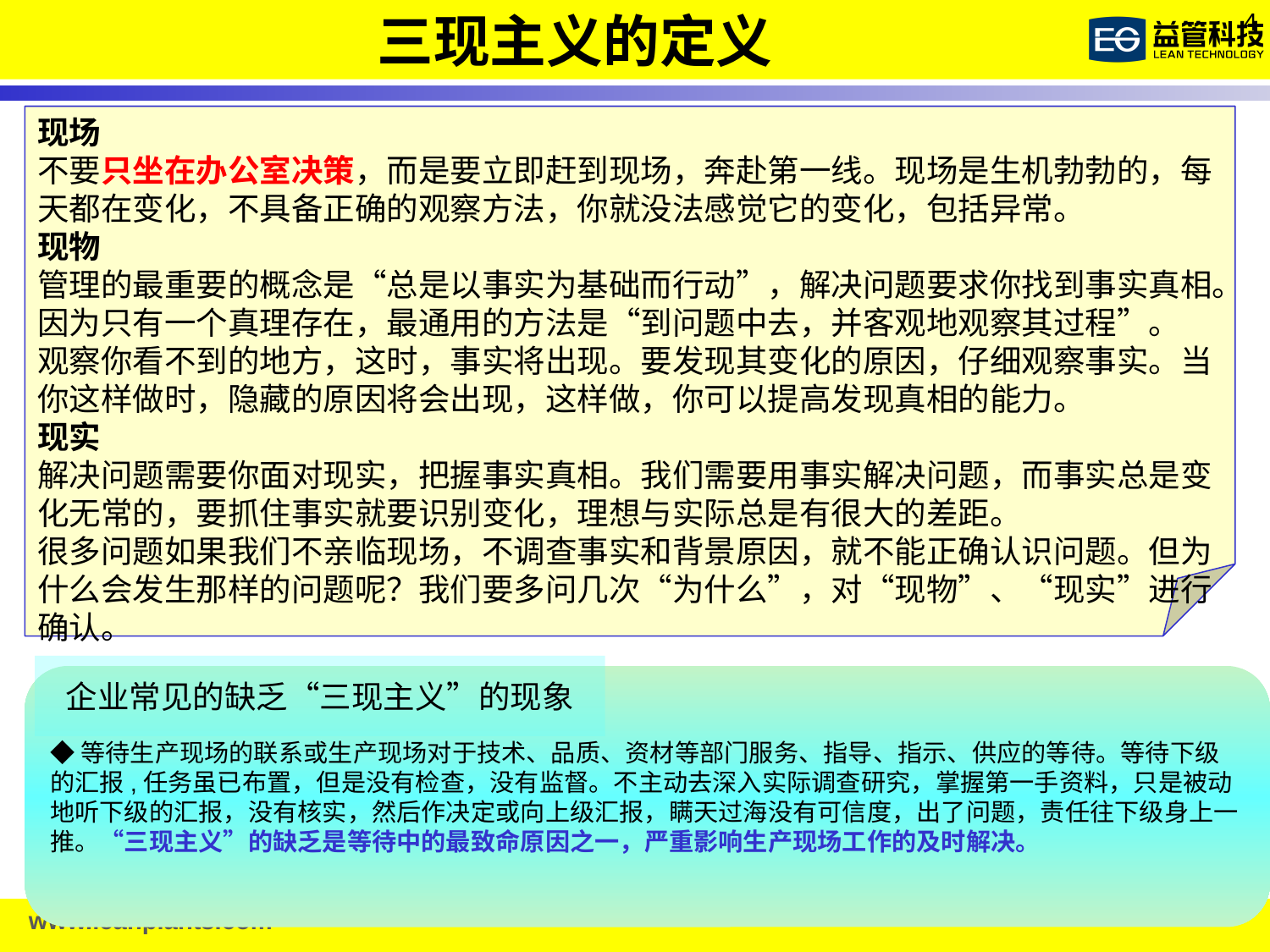

三现主义的定义
4

现场
不要只坐在办公室决策，而是要立即赶到现场，奔赴第一线。现场是生机勃勃的，每天都在变化，不具备正确的观察方法，你就没法感觉它的变化，包括异常。
现物
管理的最重要的概念是“总是以事实为基础而行动”，解决问题要求你找到事实真相。因为只有一个真理存在，最通用的方法是“到问题中去，并客观地观察其过程”。
观察你看不到的地方，这时，事实将出现。要发现其变化的原因，仔细观察事实。当你这样做时，隐藏的原因将会出现，这样做，你可以提高发现真相的能力。
现实
解决问题需要你面对现实，把握事实真相。我们需要用事实解决问题，而事实总是变化无常的，要抓住事实就要识别变化，理想与实际总是有很大的差距。
很多问题如果我们不亲临现场，不调查事实和背景原因，就不能正确认识问题。但为什么会发生那样的问题呢？我们要多问几次“为什么”，对“现物”、“现实”进行确认。
企业常见的缺乏“三现主义”的现象

◆等待生产现场的联系或生产现场对于技术、品质、资材等部门服务、指导、指示、供应的等待。等待下级的汇报,任务虽已布置，但是没有检查，没有监督。不主动去深入实际调查研究，掌握第一手资料，只是被动地听下级的汇报，没有核实，然后作决定或向上级汇报，瞒天过海没有可信度，出了问题，责任往下级身上一推。“三现主义”的缺乏是等待中的最致命原因之一，严重影响生产现场工作的及时解决。